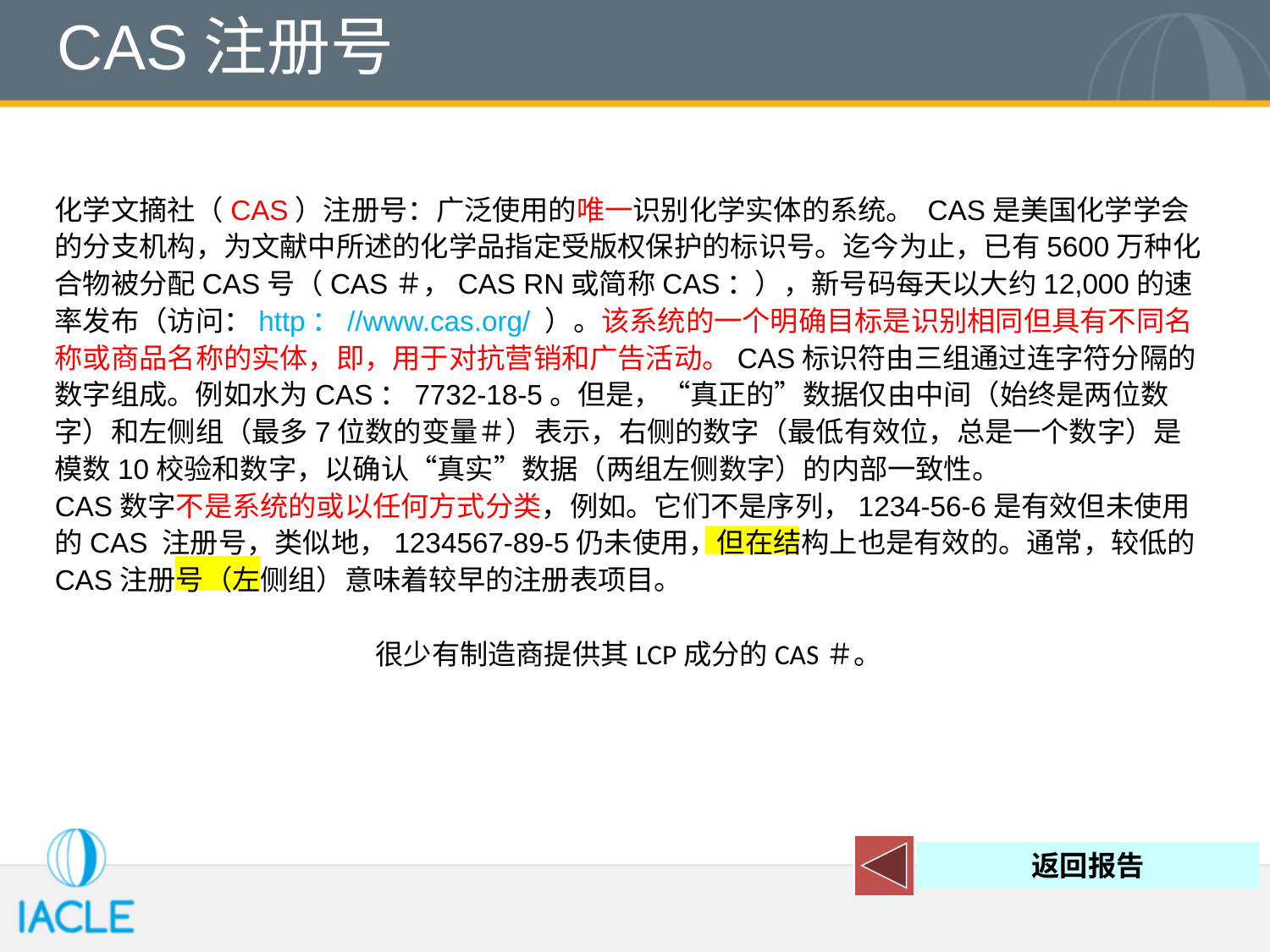

# CAS注册号
化学文摘社（CAS）注册号：广泛使用的唯一识别化学实体的系统。 CAS是美国化学学会的分支机构，为文献中所述的化学品指定受版权保护的标识号。迄今为止，已有5600万种化合物被分配CAS号（CAS＃，CAS RN或简称CAS：），新号码每天以大约12,000的速率发布（访问：http：//www.cas.org/ ）。该系统的一个明确目标是识别相同但具有不同名称或商品名称的实体，即，用于对抗营销和广告活动。CAS标识符由三组通过连字符分隔的数字组成。例如水为CAS：7732-18-5。但是，“真正的”数据仅由中间（始终是两位数字）和左侧组（最多7位数的变量＃）表示，右侧的数字（最低有效位，总是一个数字）是模数10校验和数字，以确认“真实”数据（两组左侧数字）的内部一致性。
CAS数字不是系统的或以任何方式分类，例如。它们不是序列，1234-56-6是有效但未使用的CAS 注册号，类似地，1234567-89-5仍未使用，但在结构上也是有效的。通常，较低的CAS注册号（左侧组）意味着较早的注册表项目。

很少有制造商提供其LCP成分的CAS＃。

返回报告